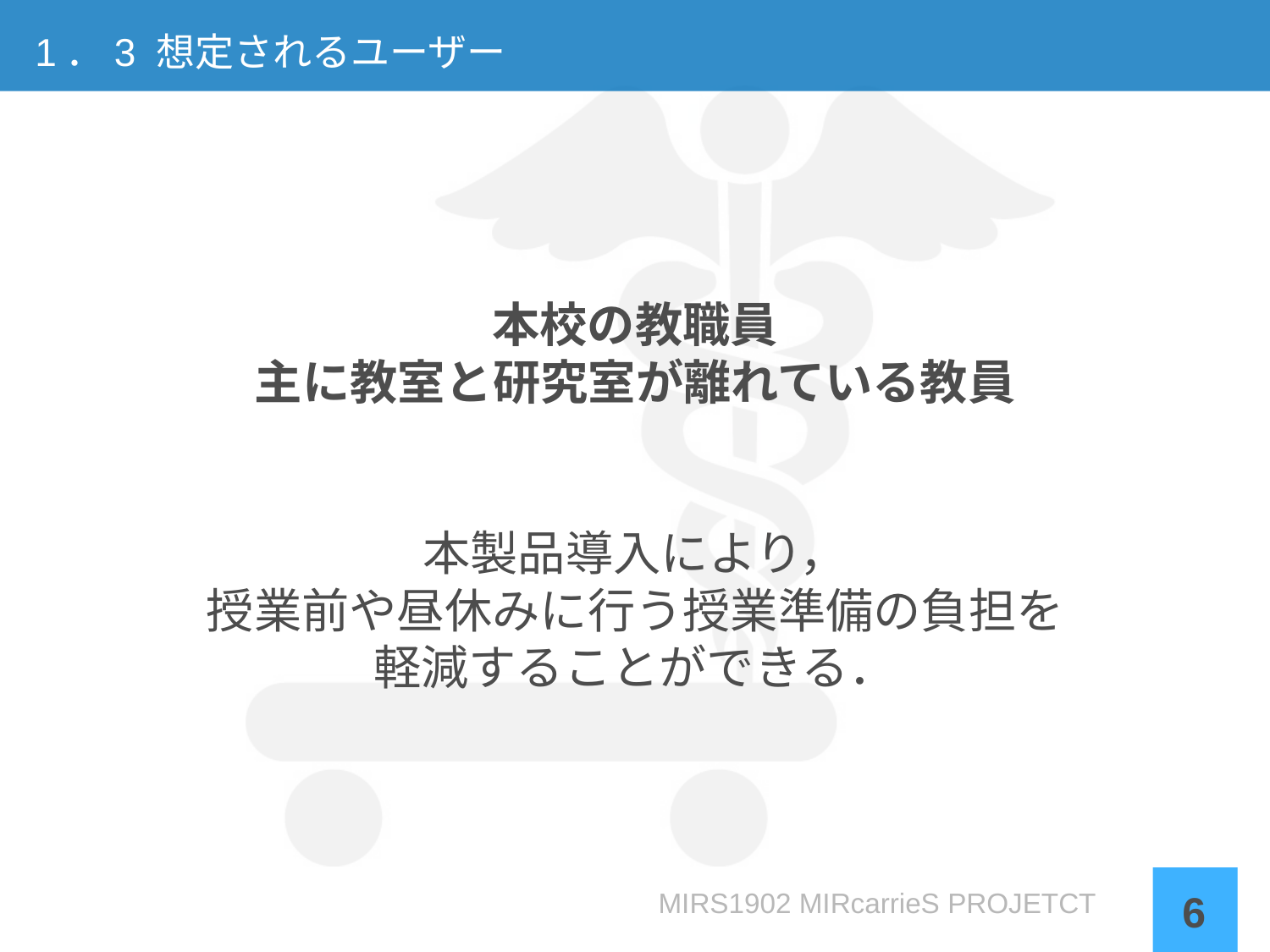

# 1．3 想定されるユーザー
本校の教職員
主に教室と研究室が離れている教員

本製品導入により，
授業前や昼休みに行う授業準備の負担を
軽減することができる．
MIRS1902 MIRcarrieS PROJETCT
6